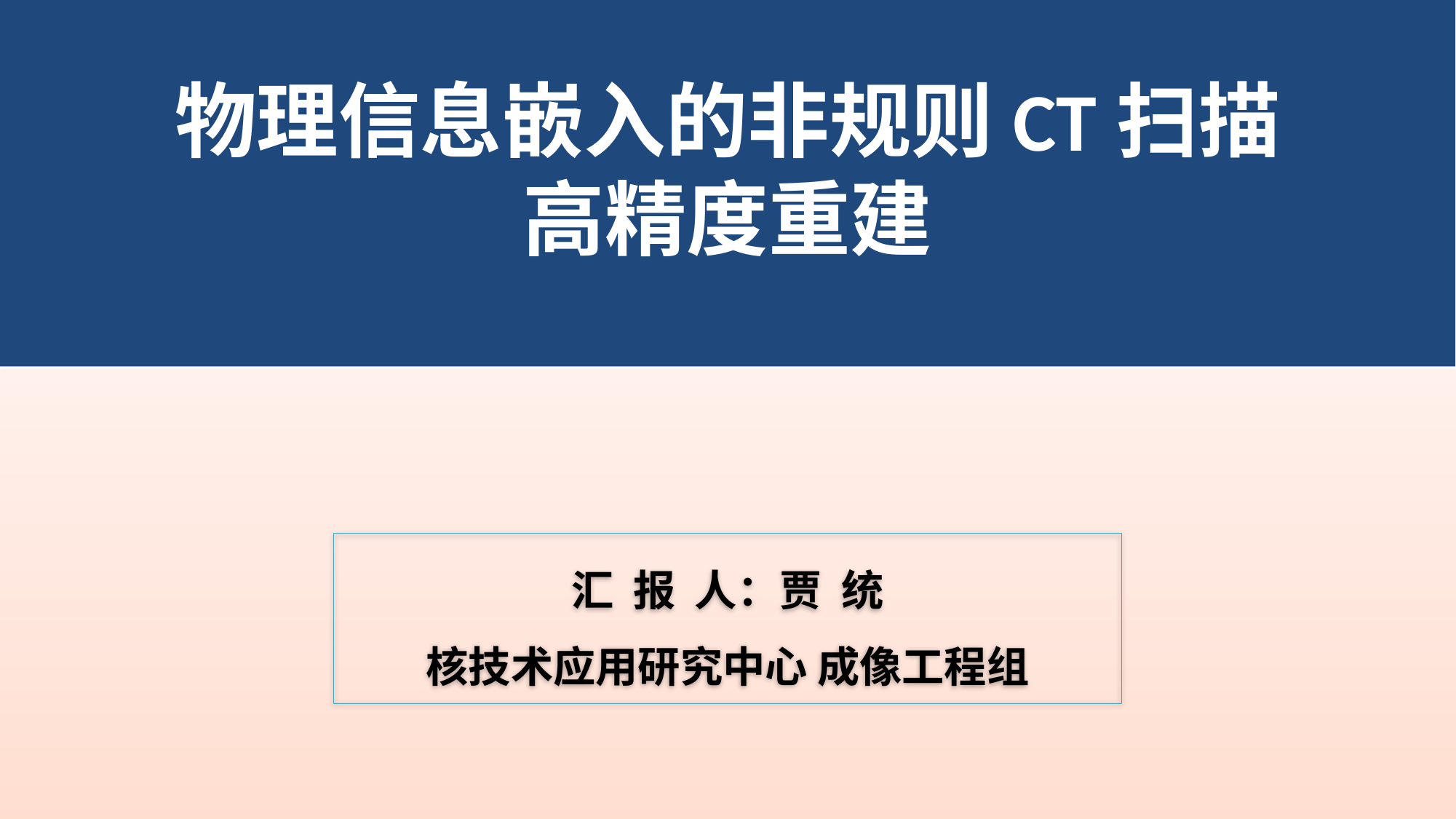

物理信息嵌入的非规则CT扫描
高精度重建
汇  报  人：贾  统
核技术应用研究中心 成像工程组